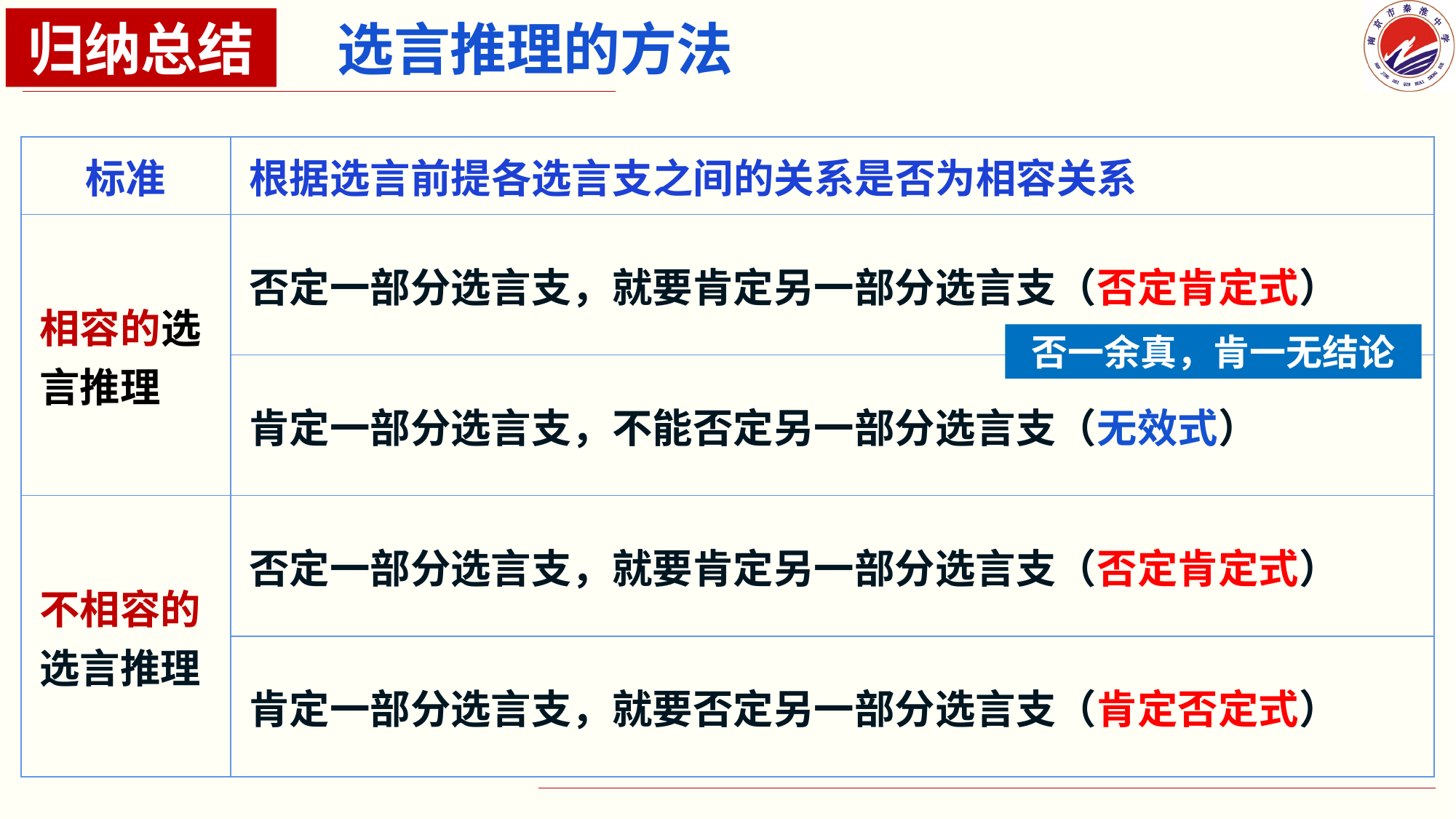

归纳总结
选言推理的方法
| 标准 | 根据选言前提各选言支之间的关系是否为相容关系 |
| --- | --- |
| 相容的选言推理 | 否定一部分选言支，就要肯定另一部分选言支（否定肯定式） |
|  | 肯定一部分选言支，不能否定另一部分选言支（无效式） |
| 不相容的选言推理 | 否定一部分选言支，就要肯定另一部分选言支（否定肯定式） |
|  | 肯定一部分选言支，就要否定另一部分选言支（肯定否定式） |
否一余真，肯一无结论